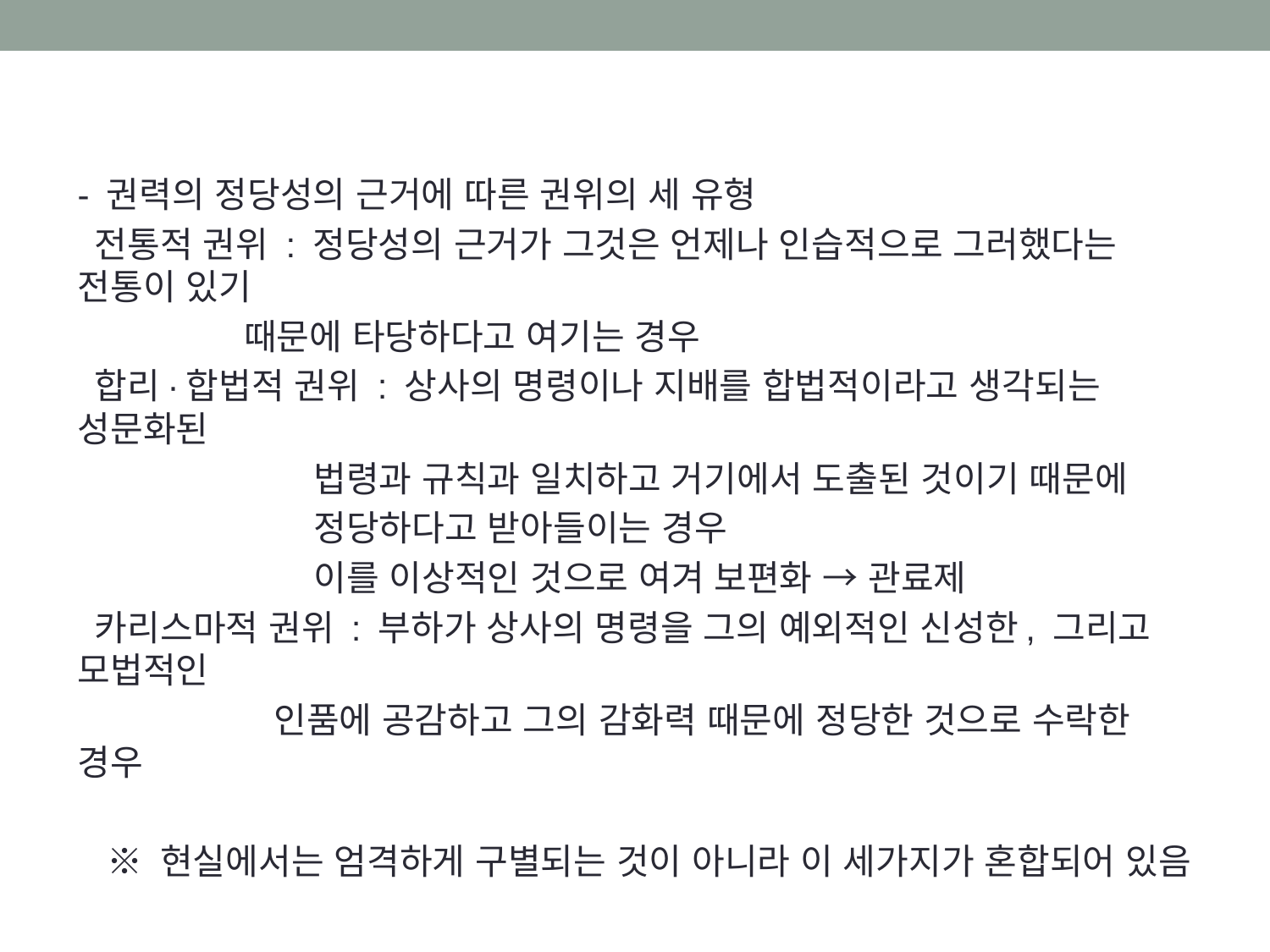

#

- 권력의 정당성의 근거에 따른 권위의 세 유형
 전통적 권위 : 정당성의 근거가 그것은 언제나 인습적으로 그러했다는 전통이 있기
                때문에 타당하다고 여기는 경우
 합리·합법적 권위 : 상사의 명령이나 지배를 합법적이라고 생각되는 성문화된
                       법령과 규칙과 일치하고 거기에서 도출된 것이기 때문에
                       정당하다고 받아들이는 경우
                       이를 이상적인 것으로 여겨 보편화 → 관료제
 카리스마적 권위 : 부하가 상사의 명령을 그의 예외적인 신성한, 그리고 모법적인
                   인품에 공감하고 그의 감화력 때문에 정당한 것으로 수락한 경우

   ※ 현실에서는 엄격하게 구별되는 것이 아니라 이 세가지가 혼합되어 있음